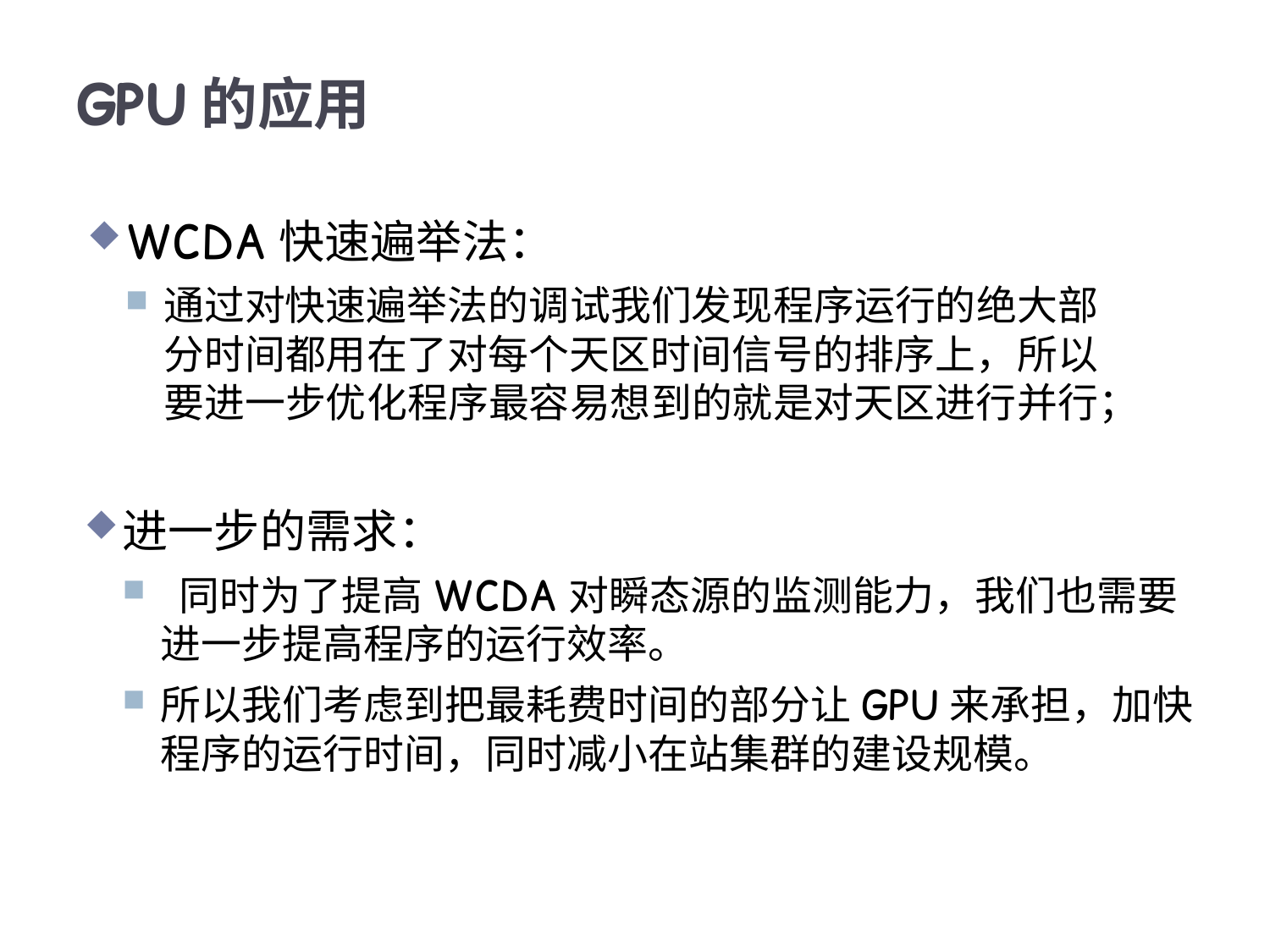

# GPU的应用
WCDA快速遍举法：
通过对快速遍举法的调试我们发现程序运行的绝大部分时间都用在了对每个天区时间信号的排序上，所以要进一步优化程序最容易想到的就是对天区进行并行；
进一步的需求：
 同时为了提高WCDA对瞬态源的监测能力，我们也需要进一步提高程序的运行效率。
所以我们考虑到把最耗费时间的部分让GPU来承担，加快程序的运行时间，同时减小在站集群的建设规模。